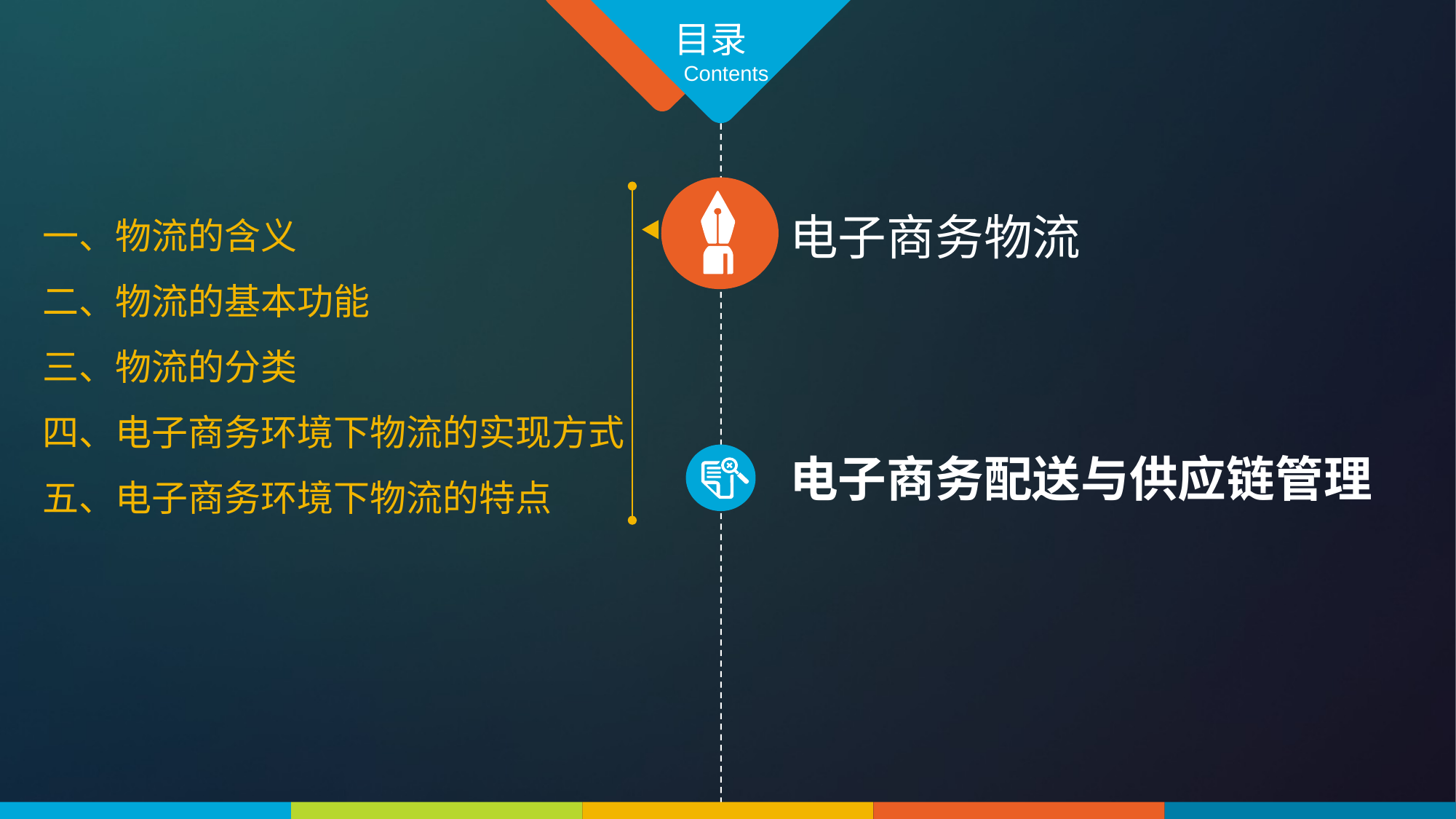

目录
Contents

一、物流的含义
二、物流的基本功能
三、物流的分类
四、电子商务环境下物流的实现方式
五、电子商务环境下物流的特点
电子商务物流

电子商务配送与供应链管理